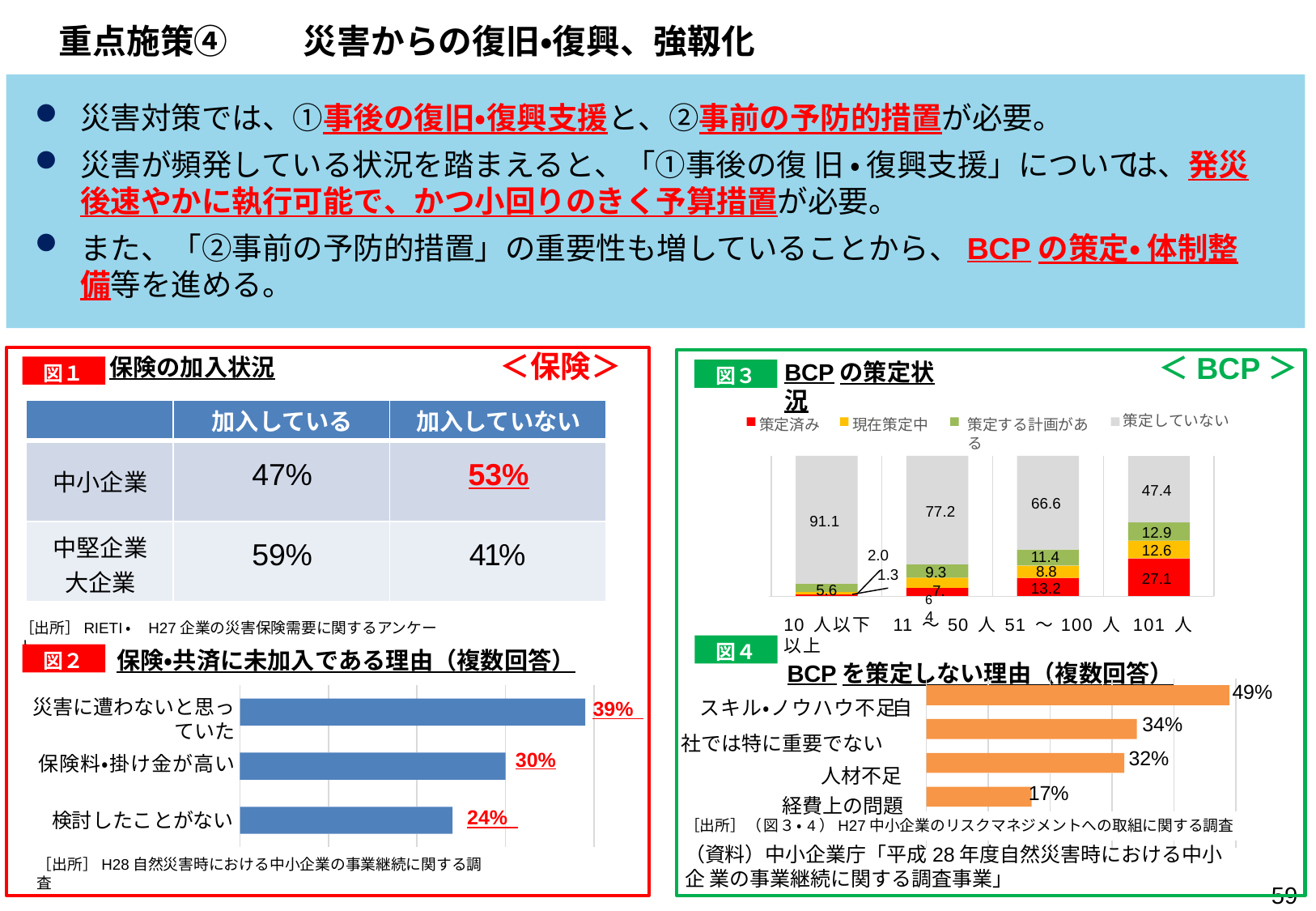

# 重点施策④	災害からの復旧・復興、強靱化

災害対策では、①事後の復旧・復興支援と、②事前の予防的措置が必要。
災害が頻発している状況を踏まえると、「①事後の復旧・復興支援」について は、発災後速やかに執行可能で、かつ小回りのきく予算措置が必要。
また、「②事前の予防的措置」の重要性も増していることから、BCPの策定・ 体制整備等を進める。
＜保険＞
＜BCP＞
策定していない

保険の加入状況
BCPの策定状況
図１
図３
|  | 加入している | 加入していない |
| --- | --- | --- |
| 中小企業 | 47% | 53% |
| 中堅企業 大企業 | 59% | 41% |
策定済み
現在策定中
策定する計画がある

47.4
64.4

10.9
9.2
15.5

全体
66.6
77.2

5.6
91.1
12.9
12.6
27.1

2.0
1.3
11.4
8.8
13.2

9.3

67.4

10 人以下	11 ～ 50 人 51 ～ 100 人 101 人以上
BCPを策定しない理由（複数回答）
［出所］RIETI・H27企業の災害保険需要に関するアンケート
図４
保険・共済に未加入である理由（複数回答）
図２
49%

スキル・ノウハウ不足 自社では特に重要でない
人材不足 経費上の問題

災害に遭わないと思っ
ていた
保険料・掛け金が高い
39%

34%

32%
30%

17%

24%
検討したことがない

［出所］（図３・4）H27中小企業のリスクマネジメントへの取組に関する調査
（資料）中小企業庁「平成28年度自然災害時における中小企 業の事業継続に関する調査事業」

［出所］H28自然災害時における中小企業の事業継続に関する調査
59